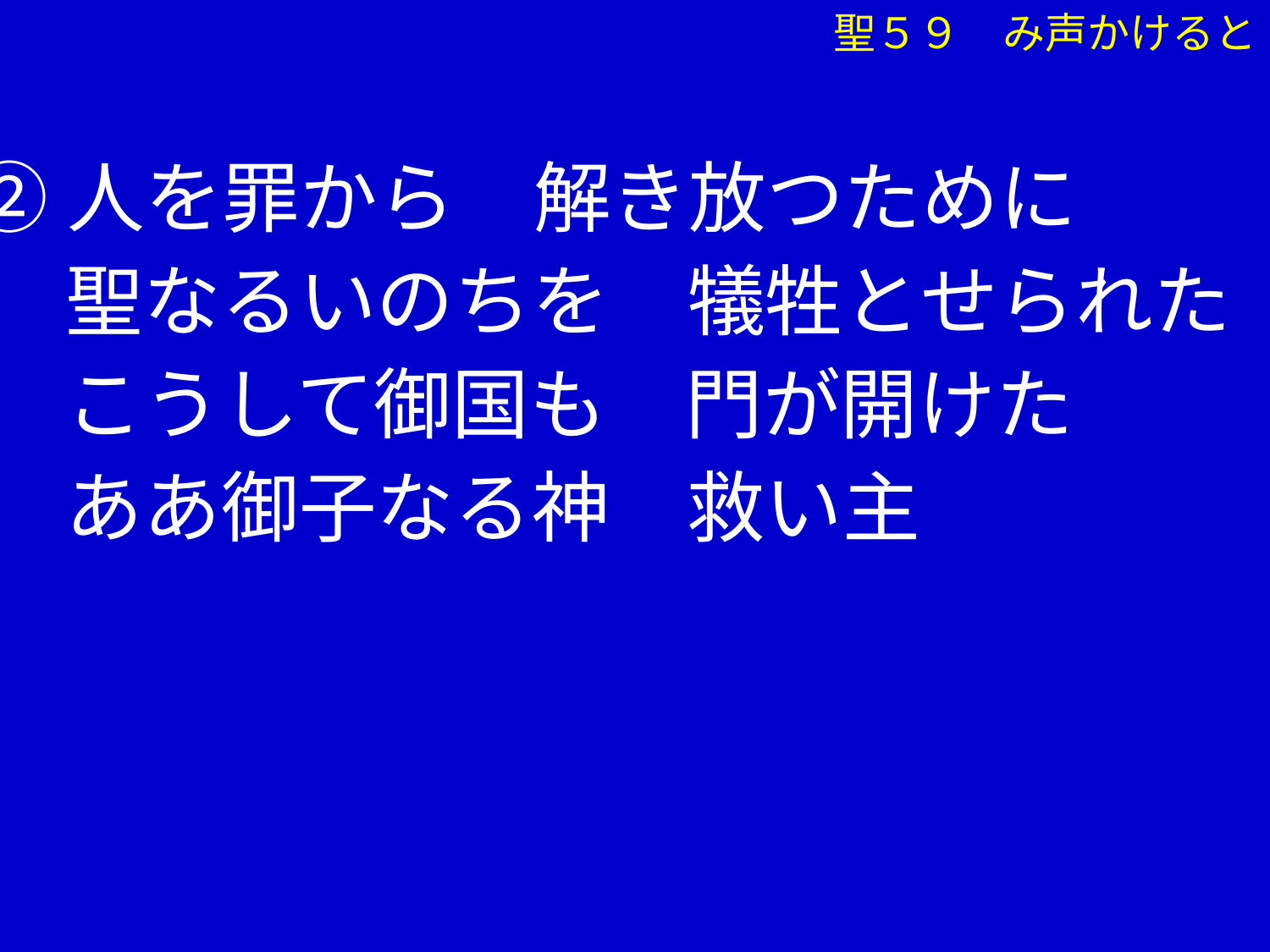

聖５９　み声かけると
②人を罪から　解き放つために
　 聖なるいのちを　犠牲とせられた
　 こうして御国も　門が開けた
　 ああ御子なる神　救い主